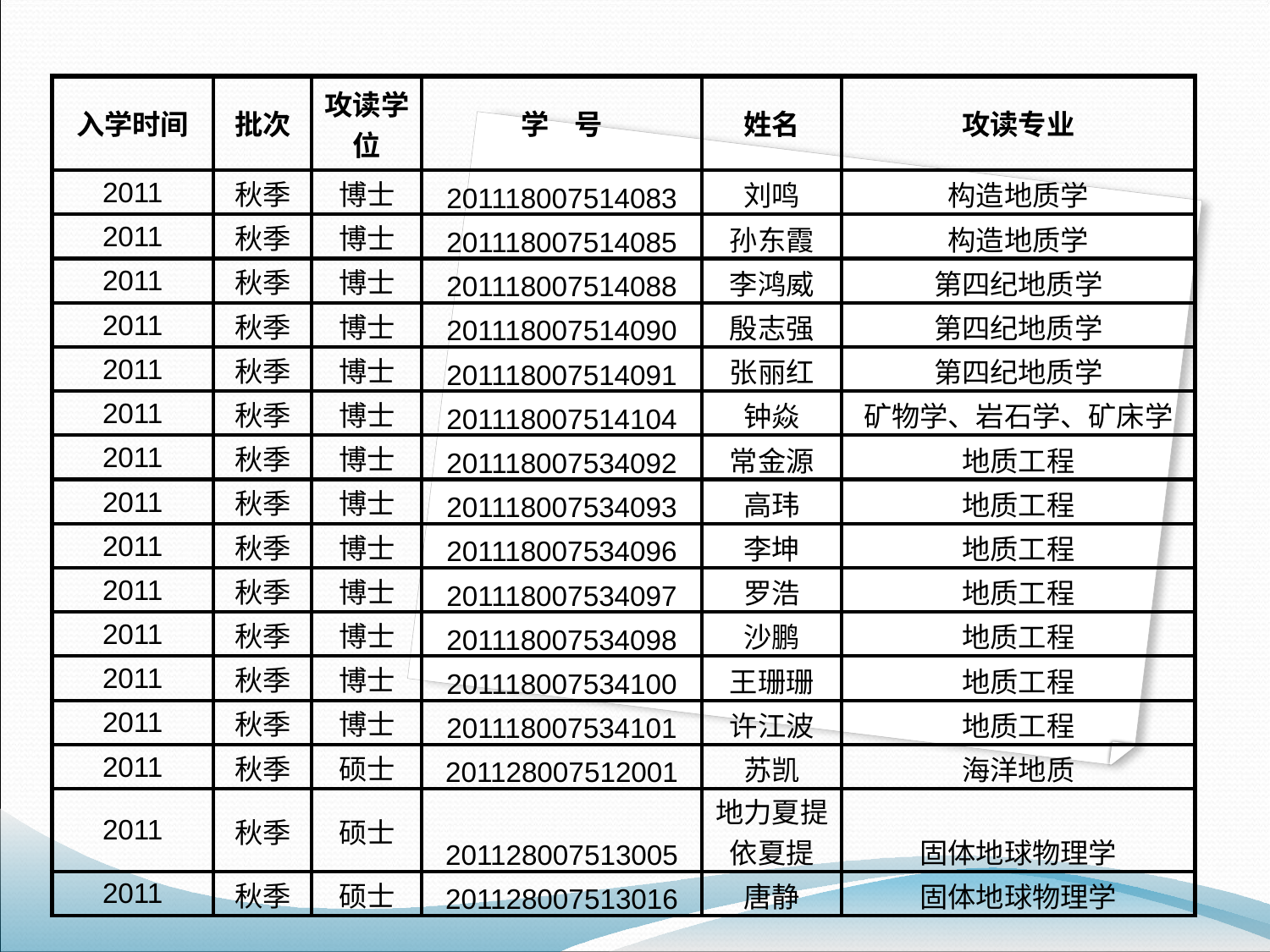

| 入学时间 | 批次 | 攻读学位 | 学 号 | 姓名 | 攻读专业 |
| --- | --- | --- | --- | --- | --- |
| 2011 | 秋季 | 博士 | 201118007514083 | 刘鸣 | 构造地质学 |
| 2011 | 秋季 | 博士 | 201118007514085 | 孙东霞 | 构造地质学 |
| 2011 | 秋季 | 博士 | 201118007514088 | 李鸿威 | 第四纪地质学 |
| 2011 | 秋季 | 博士 | 201118007514090 | 殷志强 | 第四纪地质学 |
| 2011 | 秋季 | 博士 | 201118007514091 | 张丽红 | 第四纪地质学 |
| 2011 | 秋季 | 博士 | 201118007514104 | 钟焱 | 矿物学、岩石学、矿床学 |
| 2011 | 秋季 | 博士 | 201118007534092 | 常金源 | 地质工程 |
| 2011 | 秋季 | 博士 | 201118007534093 | 高玮 | 地质工程 |
| 2011 | 秋季 | 博士 | 201118007534096 | 李坤 | 地质工程 |
| 2011 | 秋季 | 博士 | 201118007534097 | 罗浩 | 地质工程 |
| 2011 | 秋季 | 博士 | 201118007534098 | 沙鹏 | 地质工程 |
| 2011 | 秋季 | 博士 | 201118007534100 | 王珊珊 | 地质工程 |
| 2011 | 秋季 | 博士 | 201118007534101 | 许江波 | 地质工程 |
| 2011 | 秋季 | 硕士 | 201128007512001 | 苏凯 | 海洋地质 |
| 2011 | 秋季 | 硕士 | 201128007513005 | 地力夏提依夏提 | 固体地球物理学 |
| 2011 | 秋季 | 硕士 | 201128007513016 | 唐静 | 固体地球物理学 |